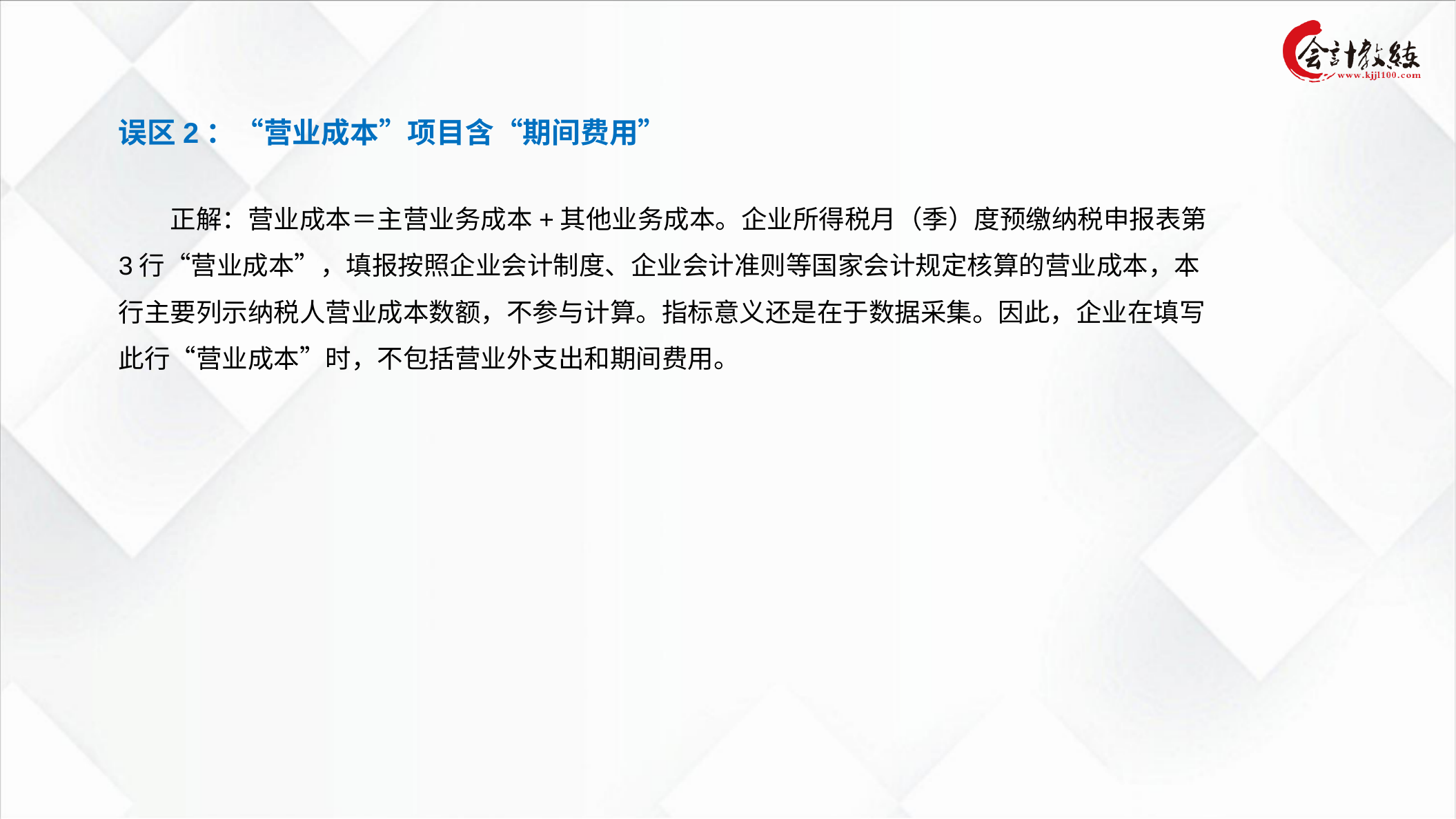

误区2：“营业成本”项目含“期间费用”
正解：营业成本＝主营业务成本+其他业务成本。企业所得税月（季）度预缴纳税申报表第3行“营业成本”，填报按照企业会计制度、企业会计准则等国家会计规定核算的营业成本，本行主要列示纳税人营业成本数额，不参与计算。指标意义还是在于数据采集。因此，企业在填写此行“营业成本”时，不包括营业外支出和期间费用。